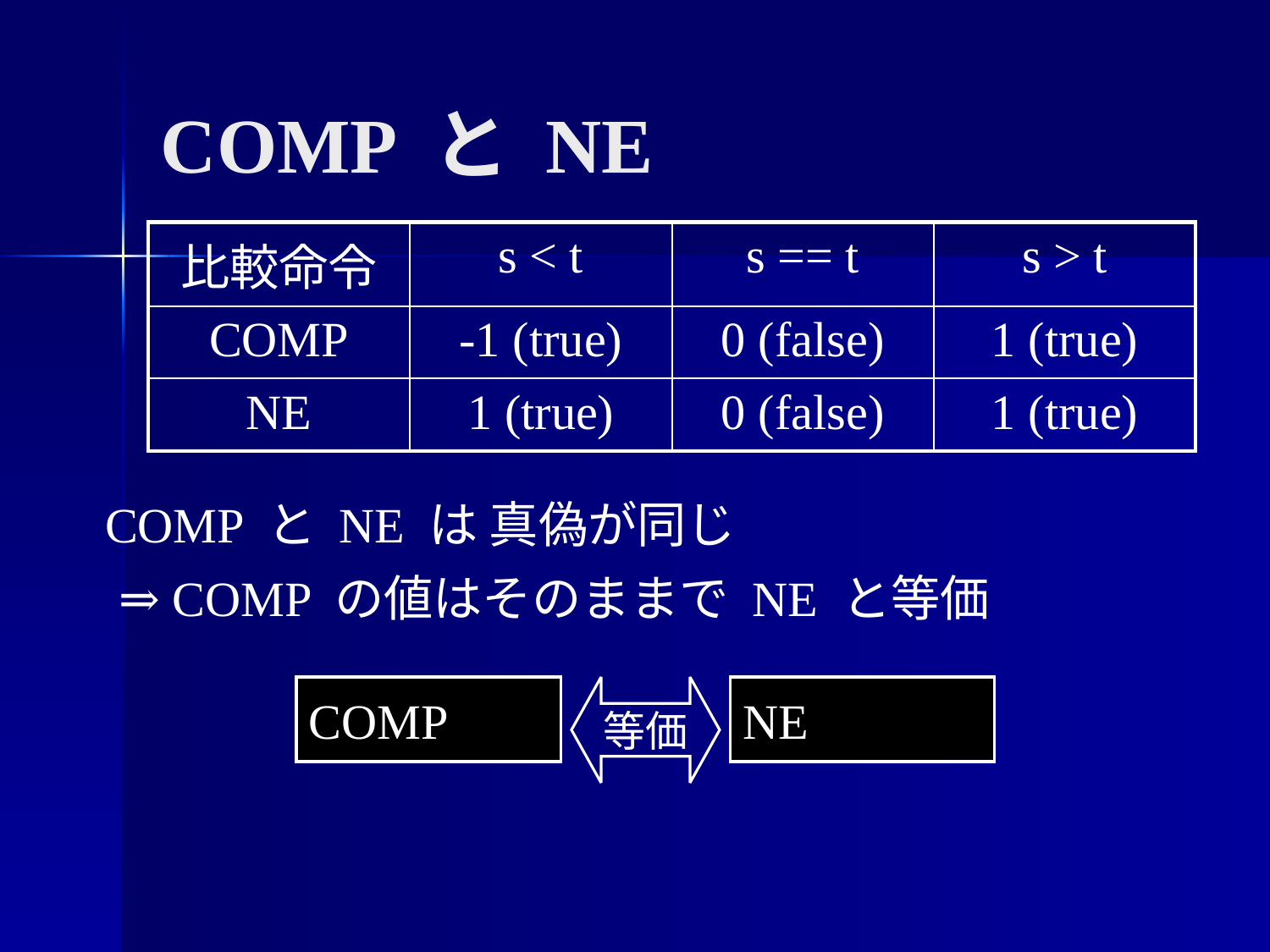

COMP と NE
| 比較命令 | s < t | s == t | s > t |
| --- | --- | --- | --- |
| COMP | -1 (true) | 0 (false) | 1 (true) |
| NE | 1 (true) | 0 (false) | 1 (true) |
COMP と NE は 真偽が同じ
⇒ COMP の値はそのままで NE と等価
COMP
等価
NE